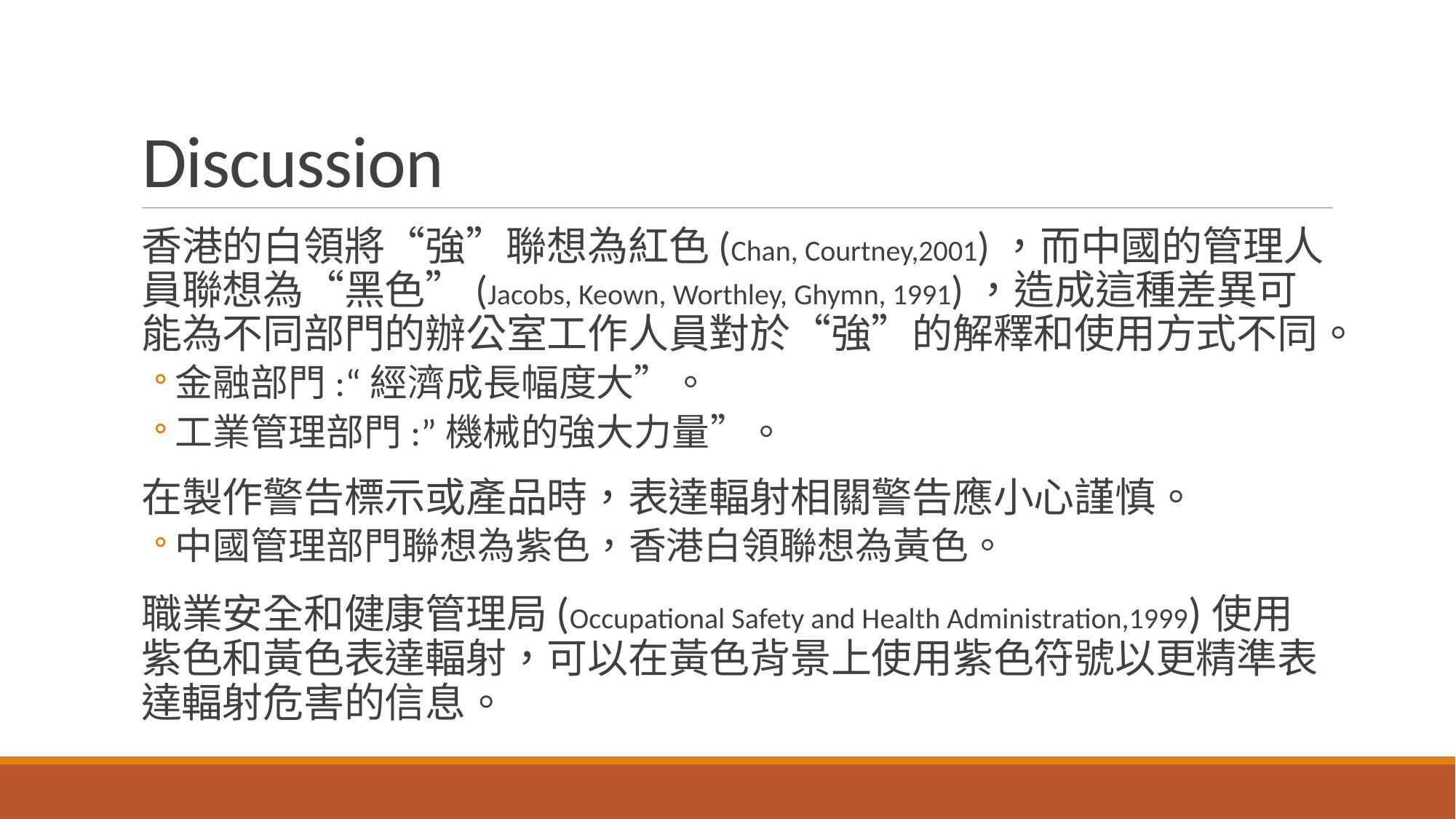

# Discussion
香港的白領將“強”聯想為紅色(Chan, Courtney,2001)，而中國的管理人員聯想為“黑色”(Jacobs, Keown, Worthley, Ghymn, 1991)，造成這種差異可能為不同部門的辦公室工作人員對於“強”的解釋和使用方式不同。
金融部門:“經濟成長幅度大”。
工業管理部門:”機械的強大力量”。
在製作警告標示或產品時，表達輻射相關警告應小心謹慎。
中國管理部門聯想為紫色，香港白領聯想為黃色。
職業安全和健康管理局(Occupational Safety and Health Administration,1999)使用紫色和黃色表達輻射，可以在黃色背景上使用紫色符號以更精準表達輻射危害的信息。